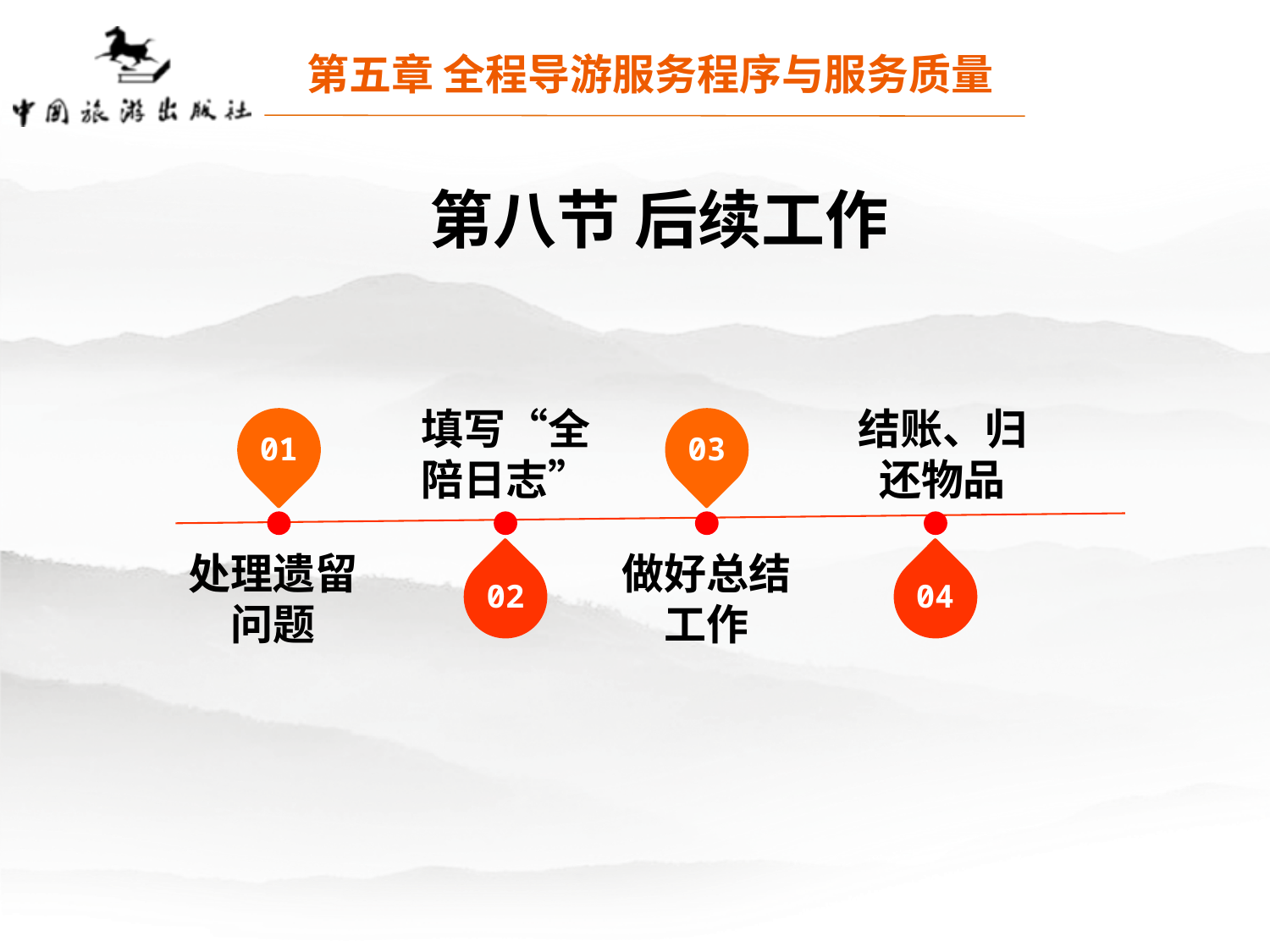

第五章 全程导游服务程序与服务质量
第八节 后续工作
填写“全陪日志”
结账、归还物品

01

03

02

04
处理遗留问题
做好总结工作